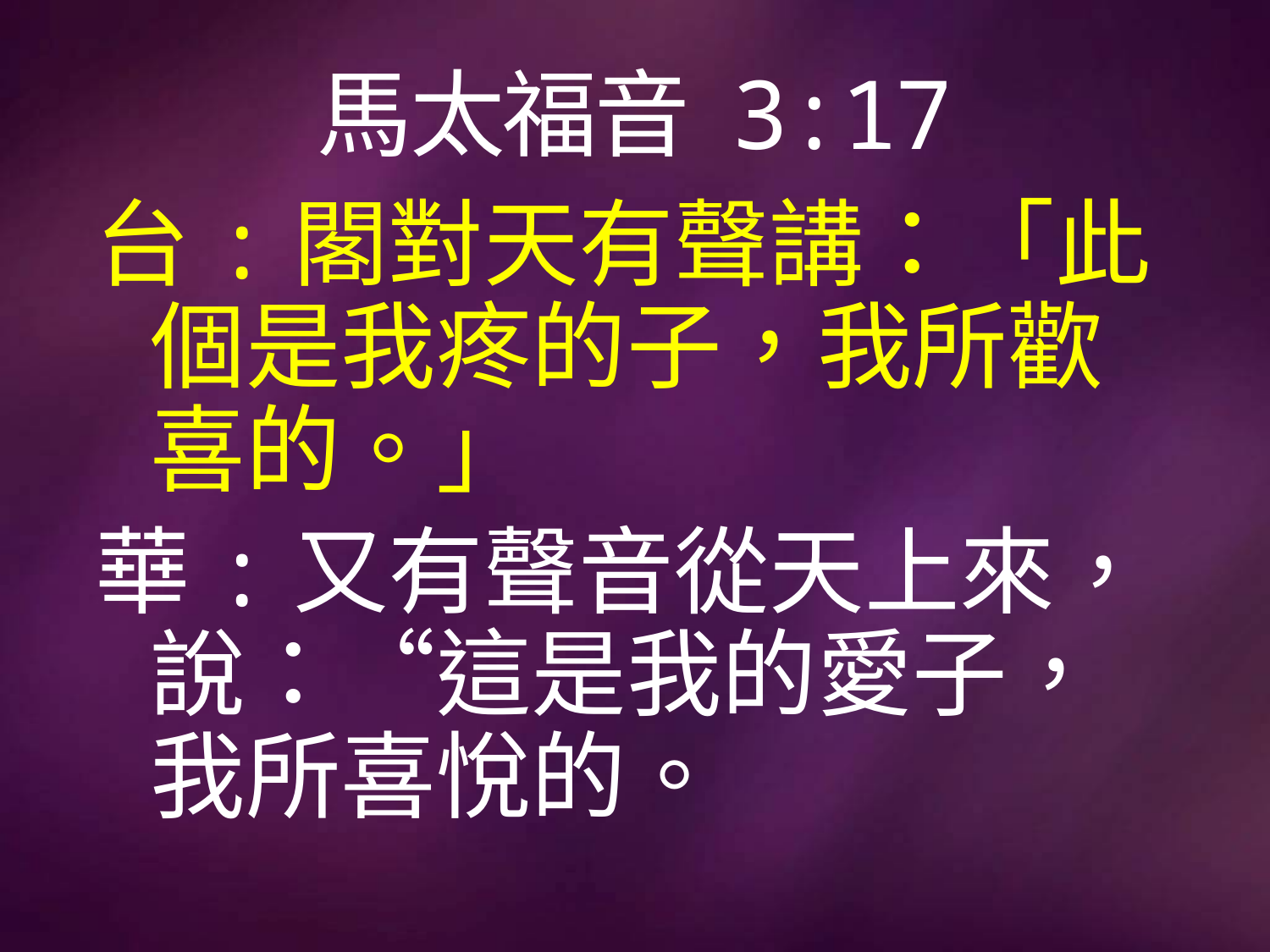

# 馬太福音 3:17
台:閣對天有聲講：「此個是我疼的子，我所歡喜的。」
華:又有聲音從天上來，說：“這是我的愛子，我所喜悅的。